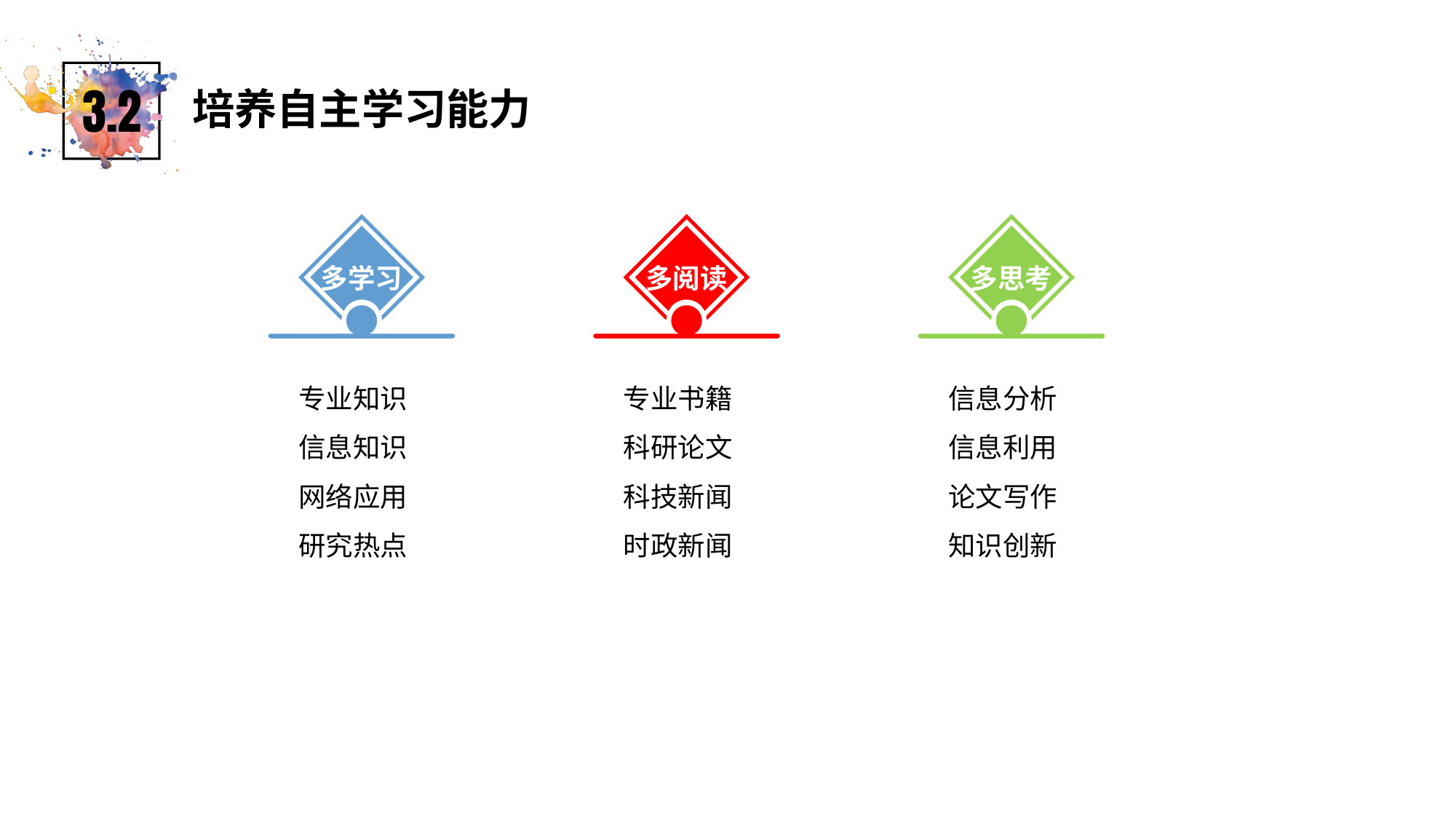

培养自主学习能力
3.2
多学习

专业知识
信息知识
网络应用
研究热点

多阅读

专业书籍
科研论文
科技新闻
时政新闻

多思考

信息分析
信息利用
论文写作
知识创新